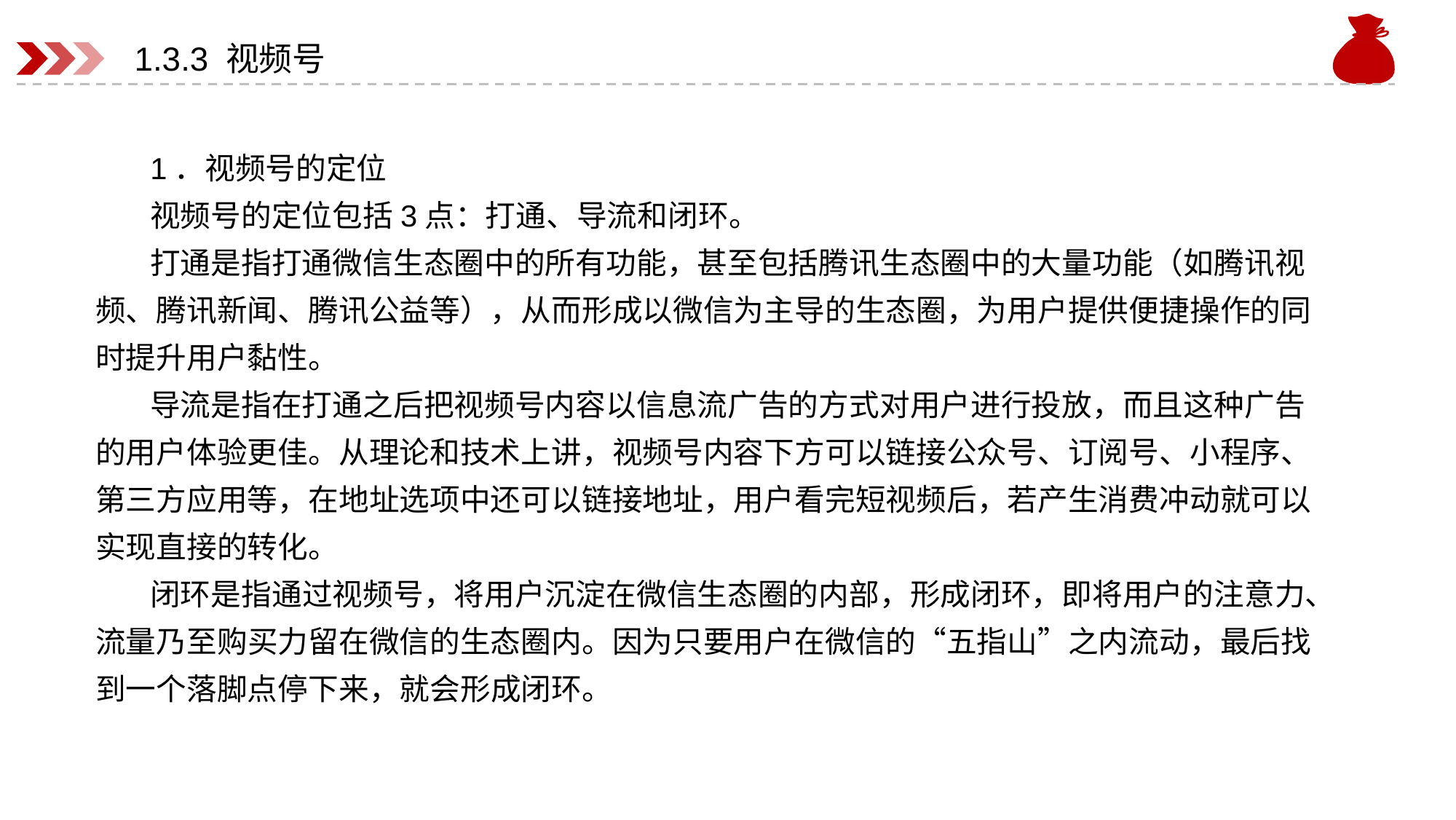

# 1.3.3 视频号
35
1．视频号的定位
视频号的定位包括3点：打通、导流和闭环。
打通是指打通微信生态圈中的所有功能，甚至包括腾讯生态圈中的大量功能（如腾讯视频、腾讯新闻、腾讯公益等），从而形成以微信为主导的生态圈，为用户提供便捷操作的同时提升用户黏性。
导流是指在打通之后把视频号内容以信息流广告的方式对用户进行投放，而且这种广告的用户体验更佳。从理论和技术上讲，视频号内容下方可以链接公众号、订阅号、小程序、第三方应用等，在地址选项中还可以链接地址，用户看完短视频后，若产生消费冲动就可以实现直接的转化。
闭环是指通过视频号，将用户沉淀在微信生态圈的内部，形成闭环，即将用户的注意力、流量乃至购买力留在微信的生态圈内。因为只要用户在微信的“五指山”之内流动，最后找到一个落脚点停下来，就会形成闭环。